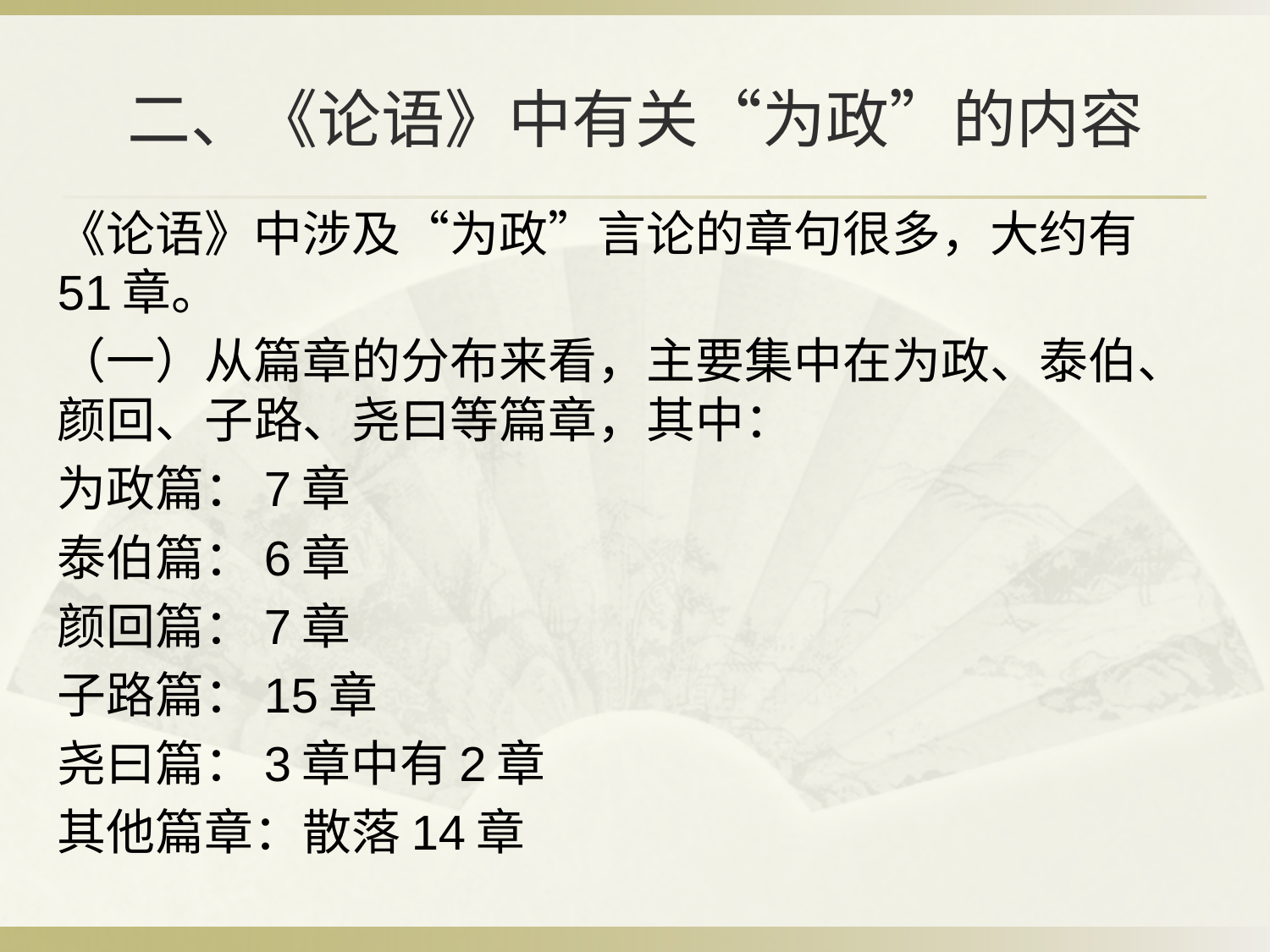

# 二、《论语》中有关“为政”的内容
《论语》中涉及“为政”言论的章句很多，大约有51章。
（一）从篇章的分布来看，主要集中在为政、泰伯、颜回、子路、尧曰等篇章，其中：
为政篇：7章
泰伯篇：6章
颜回篇：7章
子路篇：15章
尧曰篇：3章中有2章
其他篇章：散落14章